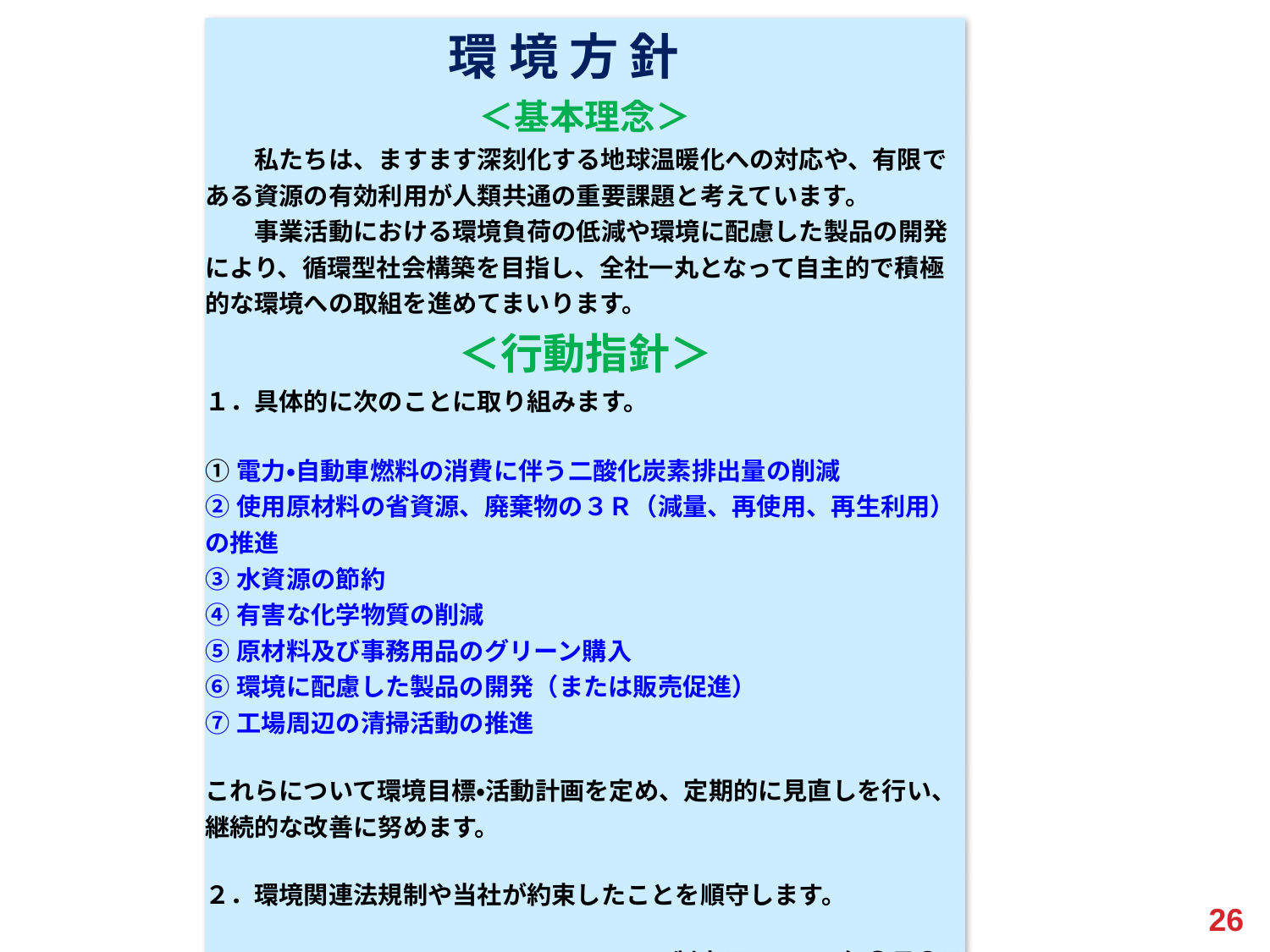

| 環 境 方 針 |
| --- |
| ＜基本理念＞ |
| 私たちは、ますます深刻化する地球温暖化への対応や、有限である資源の有効利用が人類共通の重要課題と考えています。 　　事業活動における環境負荷の低減や環境に配慮した製品の開発により、循環型社会構築を目指し、全社一丸となって自主的で積極的な環境への取組を進めてまいります。 |
| ＜行動指針＞ |
| １．具体的に次のことに取り組みます。 |
|  |
| ①電力・自動車燃料の消費に伴う二酸化炭素排出量の削減 |
| ②使用原材料の省資源、廃棄物の３Ｒ（減量、再使用、再生利用）の推進 |
| ③水資源の節約 |
| ④有害な化学物質の削減 |
| ⑤原材料及び事務用品のグリーン購入 |
| ⑥環境に配慮した製品の開発（または販売促進） |
| ⑦工場周辺の清掃活動の推進 |
|  |
| これらについて環境目標・活動計画を定め、定期的に見直しを行い、継続的な改善に努めます。 |
|  |
| ２．環境関連法規制や当社が約束したことを順守します。 |
|  |
| 制定日：2011年〇月○日 |
| ○○○株式会社 |
| 代表取締役社長 |
| ○○　○○（署名） |
26